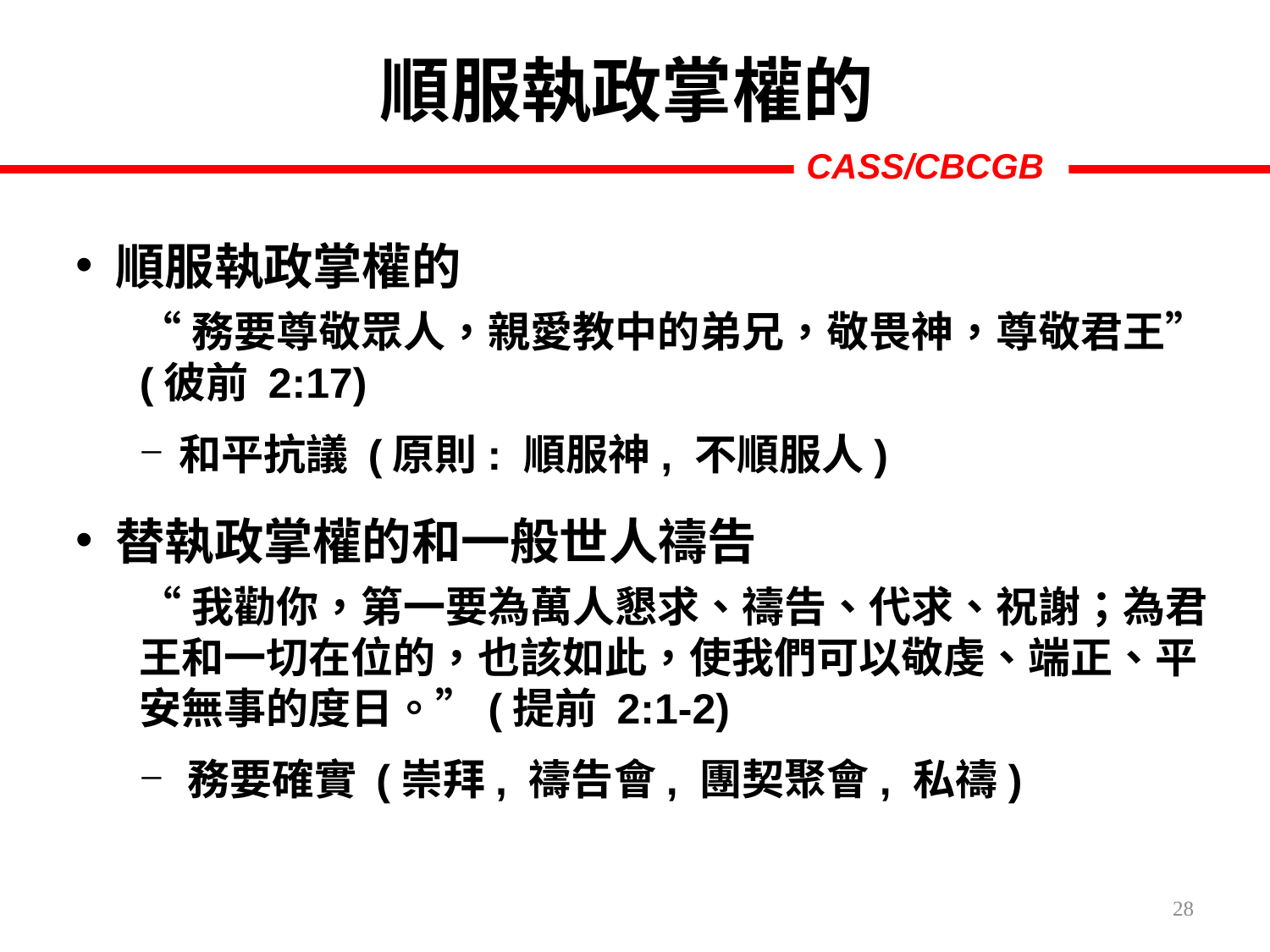

順服執政掌權的
順服執政掌權的
“務要尊敬眾人，親愛教中的弟兄，敬畏神，尊敬君王” (彼前 2:17)
和平抗議 (原則: 順服神, 不順服人)
替執政掌權的和一般世人禱告
“我勸你，第一要為萬人懇求、禱告、代求、祝謝；為君王和一切在位的，也該如此，使我們可以敬虔、端正、平安無事的度日。”(提前 2:1-2)
務要確實 (崇拜, 禱告會, 團契聚會, 私禱)

28